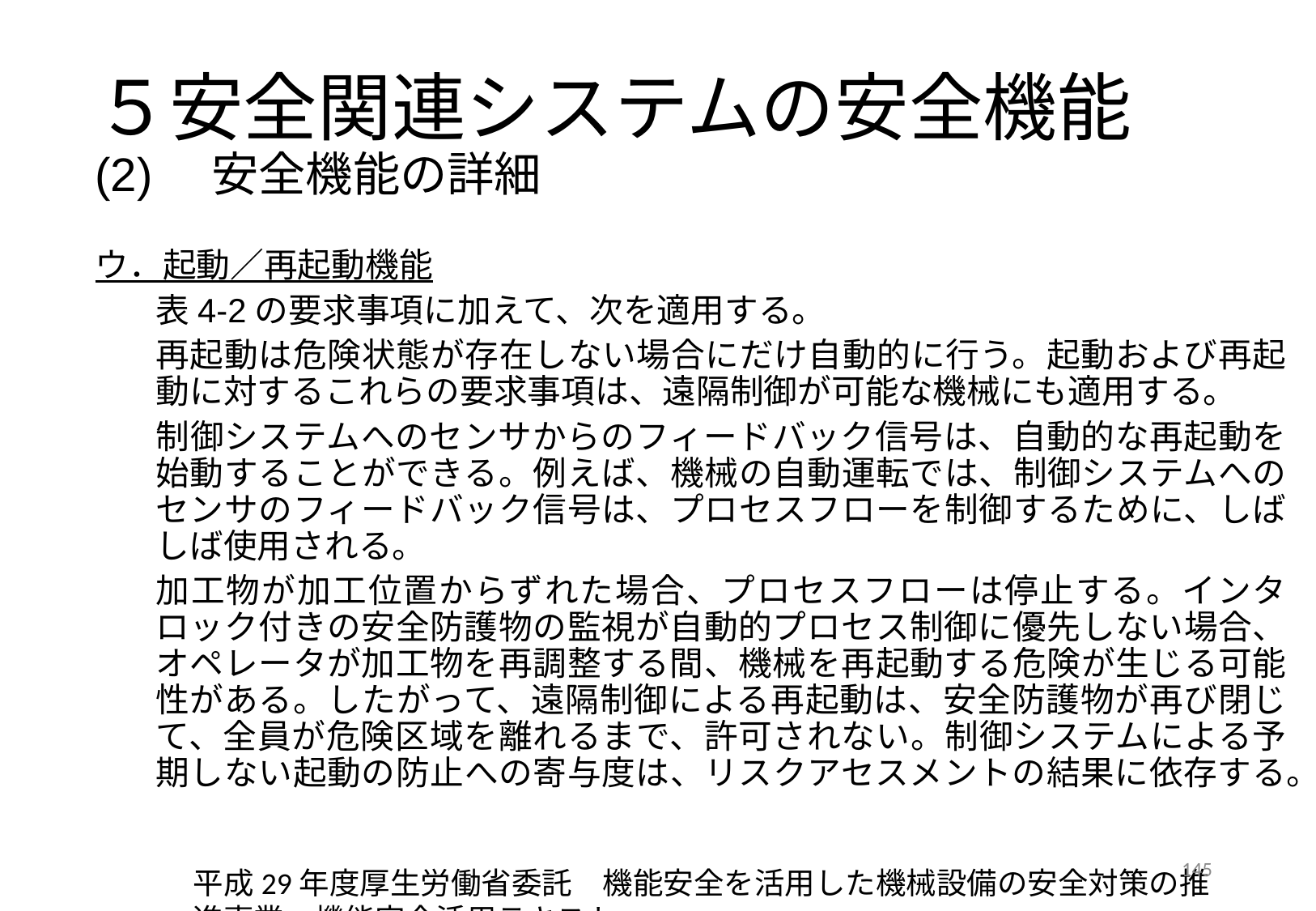

# ５安全関連システムの安全機能 (2)　安全機能の詳細
ウ．起動／再起動機能
表4-2の要求事項に加えて、次を適用する。
再起動は危険状態が存在しない場合にだけ自動的に行う。起動および再起動に対するこれらの要求事項は、遠隔制御が可能な機械にも適用する。
制御システムへのセンサからのフィードバック信号は、自動的な再起動を始動することができる。例えば、機械の自動運転では、制御システムへのセンサのフィードバック信号は、プロセスフローを制御するために、しばしば使用される。
加工物が加工位置からずれた場合、プロセスフローは停止する。インタロック付きの安全防護物の監視が自動的プロセス制御に優先しない場合、オペレータが加工物を再調整する間、機械を再起動する危険が生じる可能性がある。したがって、遠隔制御による再起動は、安全防護物が再び閉じて、全員が危険区域を離れるまで、許可されない。制御システムによる予期しない起動の防止への寄与度は、リスクアセスメントの結果に依存する。
145
平成29年度厚生労働省委託　機能安全を活用した機械設備の安全対策の推進事業　機能安全活用テキスト